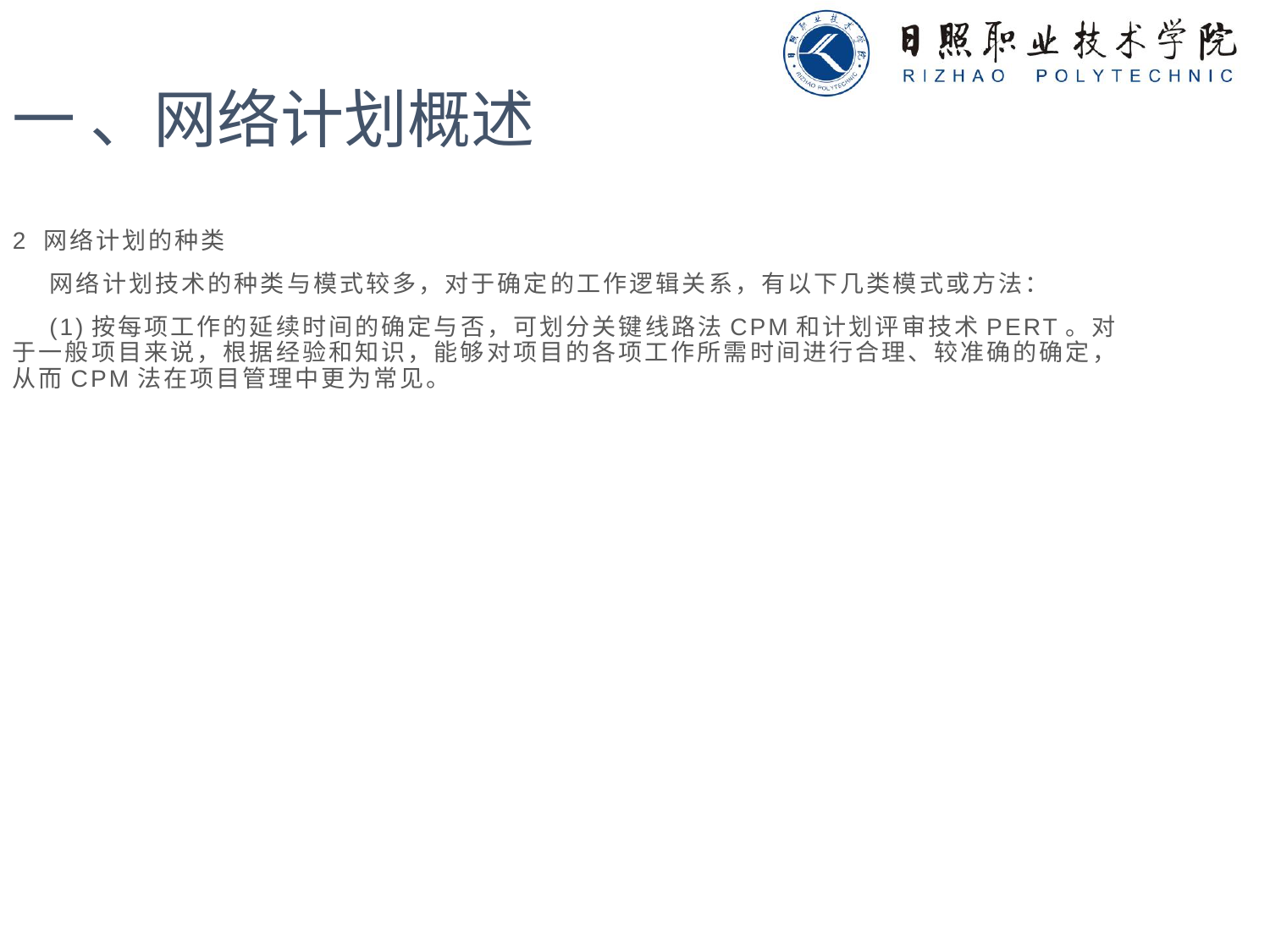

一 、网络计划概述
2 网络计划的种类
    网络计划技术的种类与模式较多，对于确定的工作逻辑关系，有以下几类模式或方法：
    (1)按每项工作的延续时间的确定与否，可划分关键线路法CPM和计划评审技术PERT。对于一般项目来说，根据经验和知识，能够对项目的各项工作所需时间进行合理、较准确的确定，从而CPM法在项目管理中更为常见。